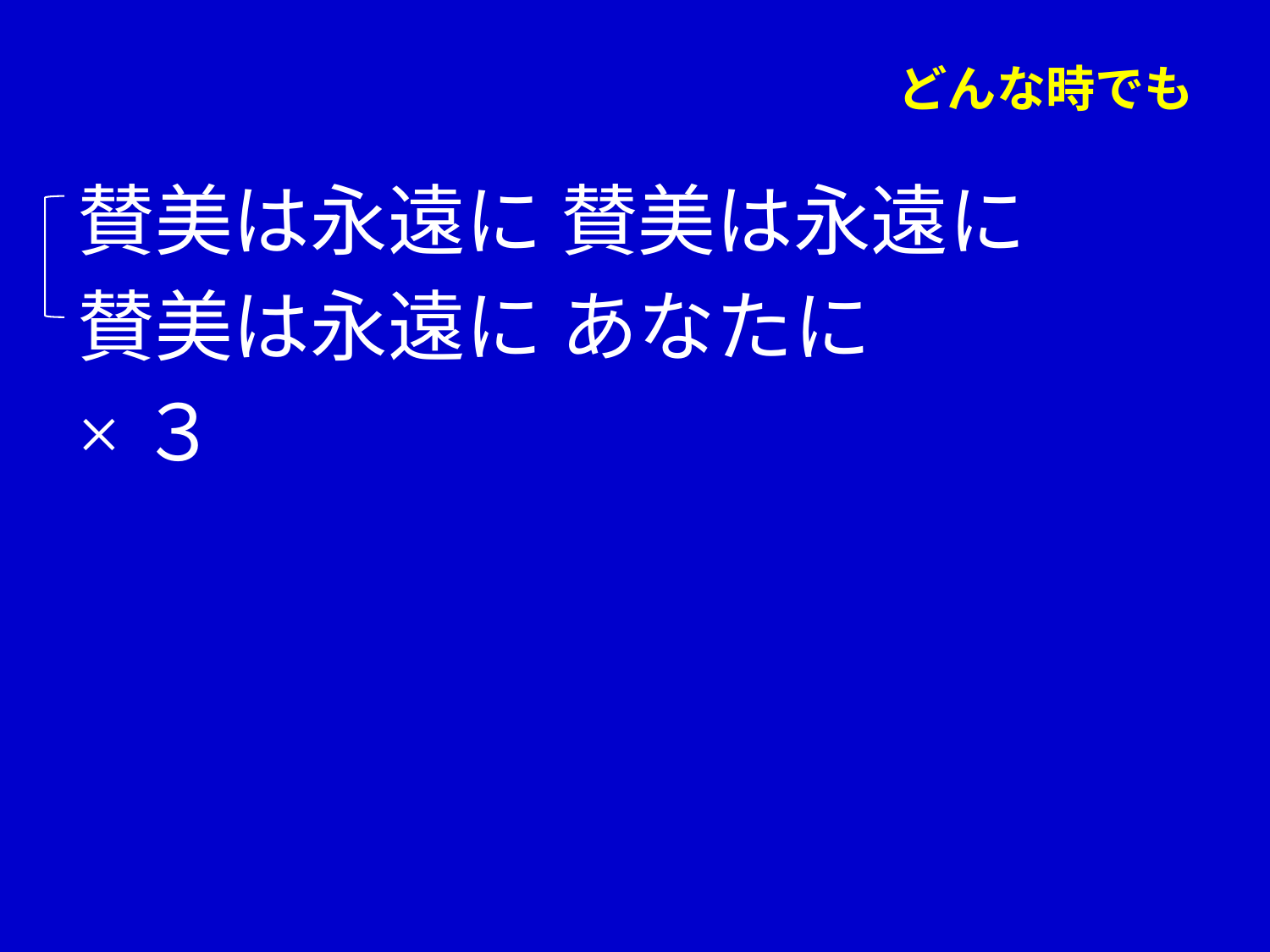

# どんな時でも

賛美は永遠に 賛美は永遠に
賛美は永遠に あなたに
×３